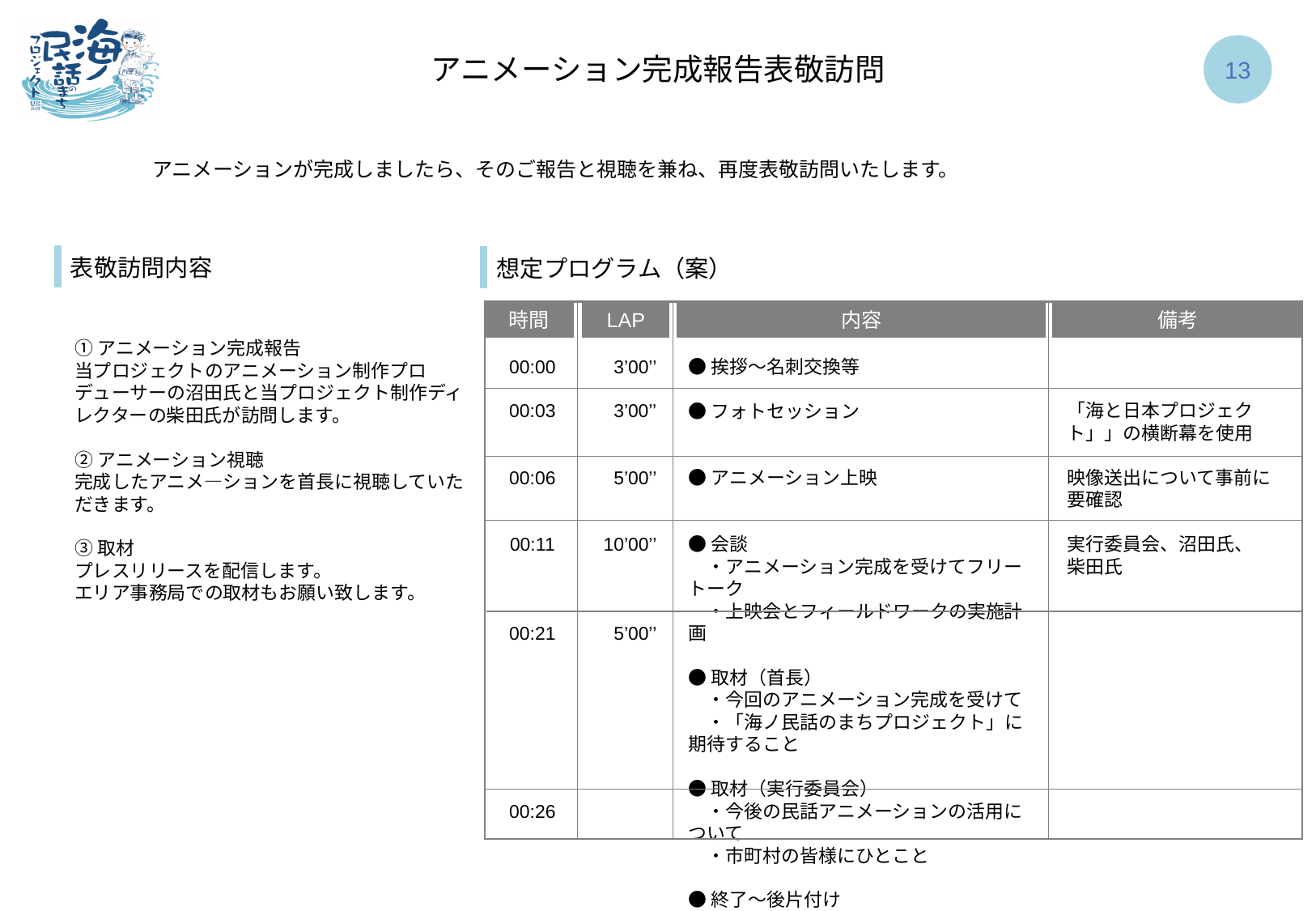

アニメーション完成報告表敬訪問
13
アニメーションが完成しましたら、そのご報告と視聴を兼ね、再度表敬訪問いたします。
表敬訪問内容
想定プログラム（案）

時間
LAP
備考
内容
①アニメーション完成報告
当プロジェクトのアニメーション制作プロデューサーの沼田氏と当プロジェクト制作ディレクターの柴田氏が訪問します。

②アニメーション視聴
完成したアニメ―ションを首長に視聴していただきます。

③取材
プレスリリースを配信します。
エリア事務局での取材もお願い致します。
00:00

00:03

00:06

00:11

00:21

00:26

3’00’’

3’00’’

5’00’’

10’00’’

5’00’’

●挨拶～名刺交換等

●フォトセッション

●アニメーション上映

●会談
　・アニメーション完成を受けてフリートーク
　・上映会とフィールドワークの実施計画

●取材（首長）
　・今回のアニメーション完成を受けて
　・「海ノ民話のまちプロジェクト」に期待すること

●取材（実行委員会）
　・今後の民話アニメーションの活用について
　・市町村の皆様にひとこと

●終了～後片付け

「海と日本プロジェクト」」の横断幕を使用

映像送出について事前に要確認

実行委員会、沼田氏、
柴田氏